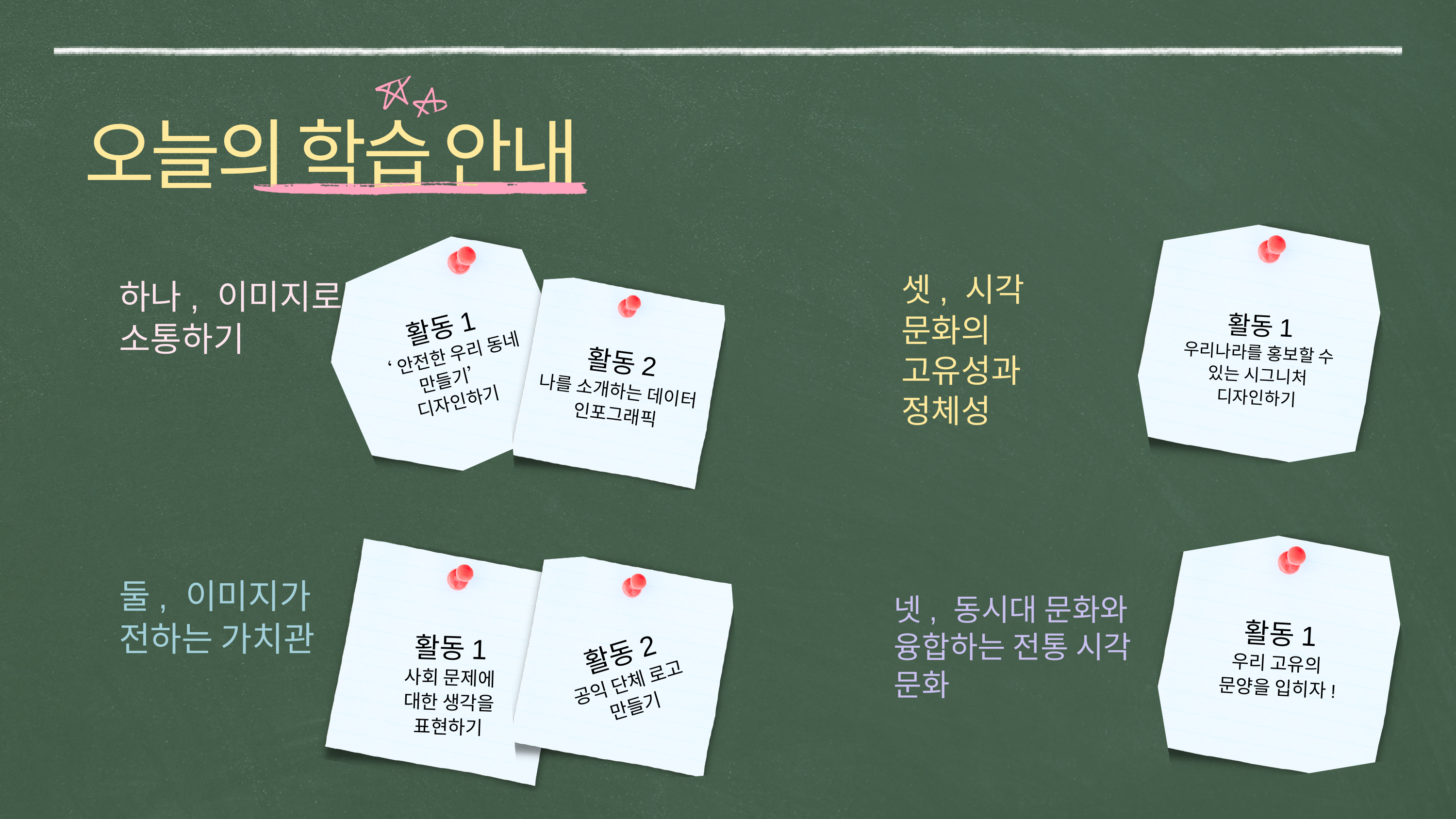

오늘의 학습 안내

셋, 시각 문화의
고유성과 정체성

활동2
나를 소개하는 데이터
인포그래픽
하나, 이미지로
소통하기
활동1
‘안전한 우리 동네
만들기’
디자인하기
활동1
우리나라를 홍보할 수 있는 시그니처 디자인하기

활동1
우리 고유의
문양을 입히자!

활동1
사회 문제에 대한 생각을 표현하기

활동2
공익 단체 로고 만들기
둘, 이미지가
전하는 가치관
넷, 동시대 문화와
융합하는 전통 시각 문화